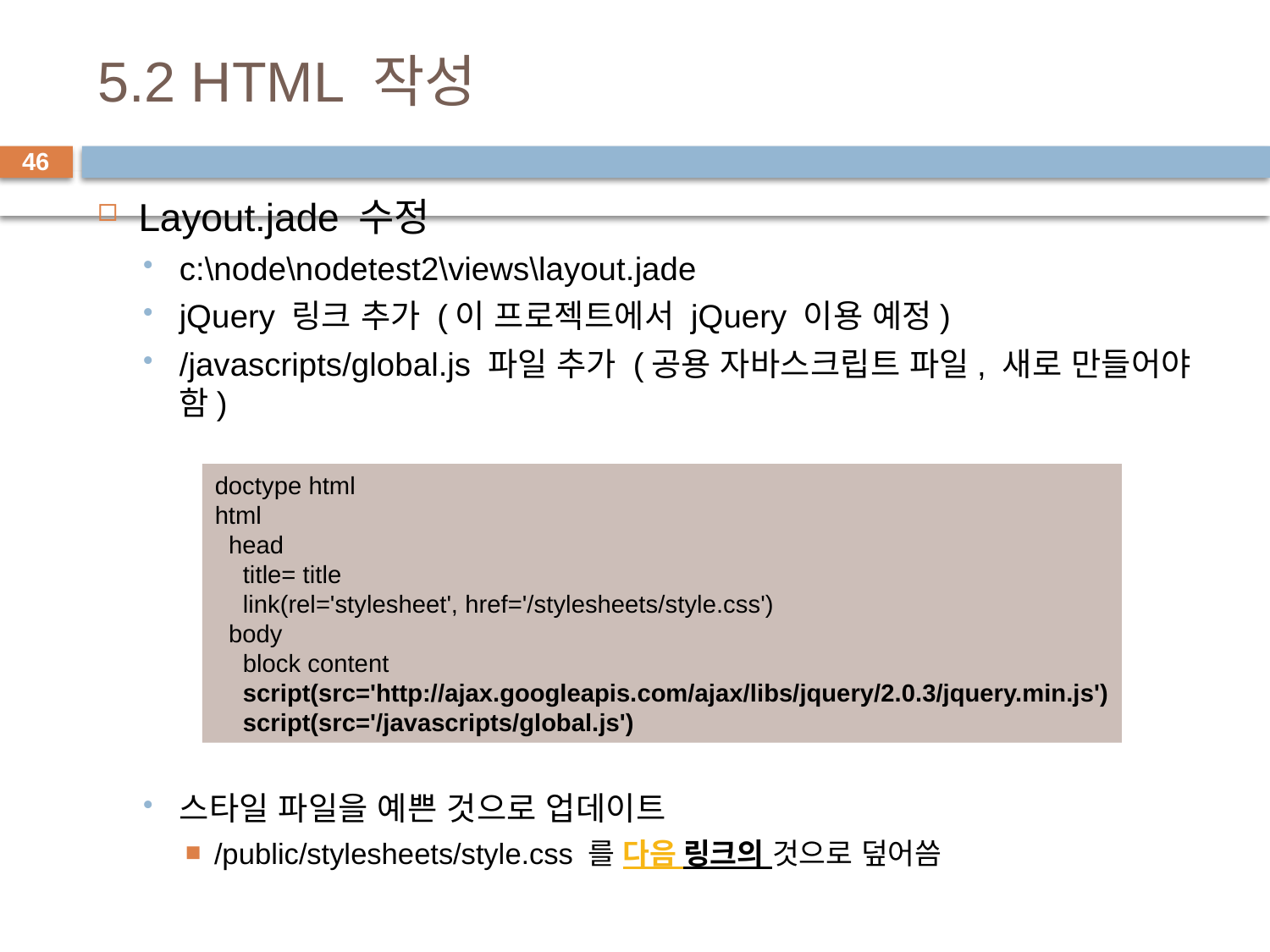

# 5.2 HTML 작성
46
Layout.jade 수정
c:\node\nodetest2\views\layout.jade
jQuery 링크 추가 (이 프로젝트에서 jQuery 이용 예정)
/javascripts/global.js 파일 추가 (공용 자바스크립트 파일, 새로 만들어야 함)

스타일 파일을 예쁜 것으로 업데이트
/public/stylesheets/style.css 를 다음 링크의 것으로 덮어씀

doctype html
html
  head
    title= title
    link(rel='stylesheet', href='/stylesheets/style.css')
  body
    block content
    script(src='http://ajax.googleapis.com/ajax/libs/jquery/2.0.3/jquery.min.js')
    script(src='/javascripts/global.js')